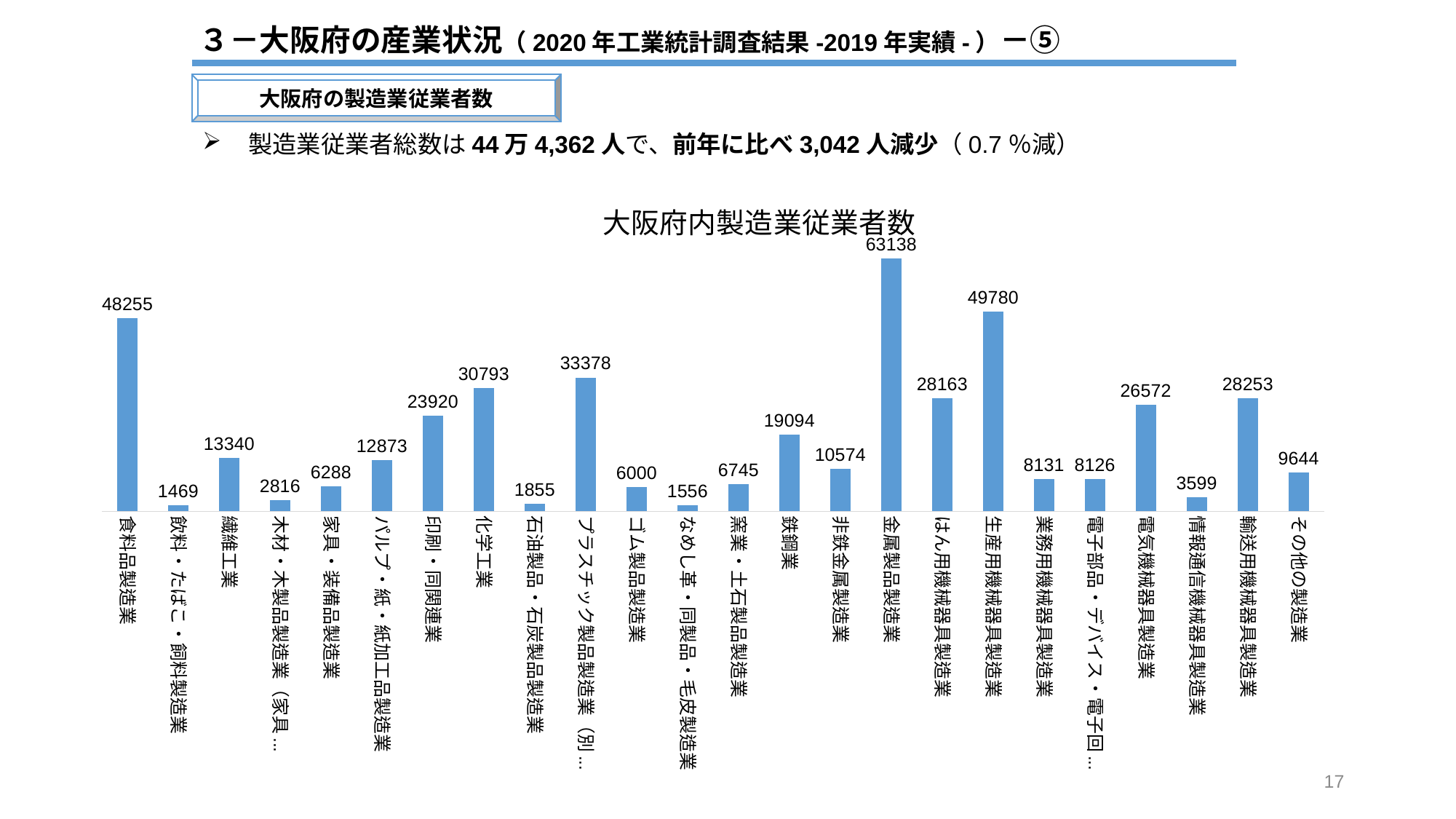

３－大阪府の産業状況（2020年工業統計調査結果-2019年実績-）－⑤
大阪府の製造業従業者数
　製造業従業者総数は44万4,362人で、前年に比べ3,042人減少（0.7％減）

### Chart: 大阪府内製造業従業者数

| Category |  |
|---|---|
| 食料品製造業 | 48255.0 |
| 飲料・たばこ・飼料製造業 | 1469.0 |
| 繊維工業 | 13340.0 |
| 木材・木製品製造業（家具を除く） | 2816.0 |
| 家具・装備品製造業 | 6288.0 |
| パルプ・紙・紙加工品製造業 | 12873.0 |
| 印刷・同関連業 | 23920.0 |
| 化学工業 | 30793.0 |
| 石油製品・石炭製品製造業 | 1855.0 |
| プラスチック製品製造業（別掲を除く） | 33378.0 |
| ゴム製品製造業 | 6000.0 |
| なめし革・同製品・毛皮製造業 | 1556.0 |
| 窯業・土石製品製造業 | 6745.0 |
| 鉄鋼業 | 19094.0 |
| 非鉄金属製造業 | 10574.0 |
| 金属製品製造業 | 63138.0 |
| はん用機械器具製造業 | 28163.0 |
| 生産用機械器具製造業 | 49780.0 |
| 業務用機械器具製造業 | 8131.0 |
| 電子部品・デバイス・電子回路製造業 | 8126.0 |
| 電気機械器具製造業 | 26572.0 |
| 情報通信機械器具製造業 | 3599.0 |
| 輸送用機械器具製造業 | 28253.0 |
| その他の製造業 | 9644.0 |
17